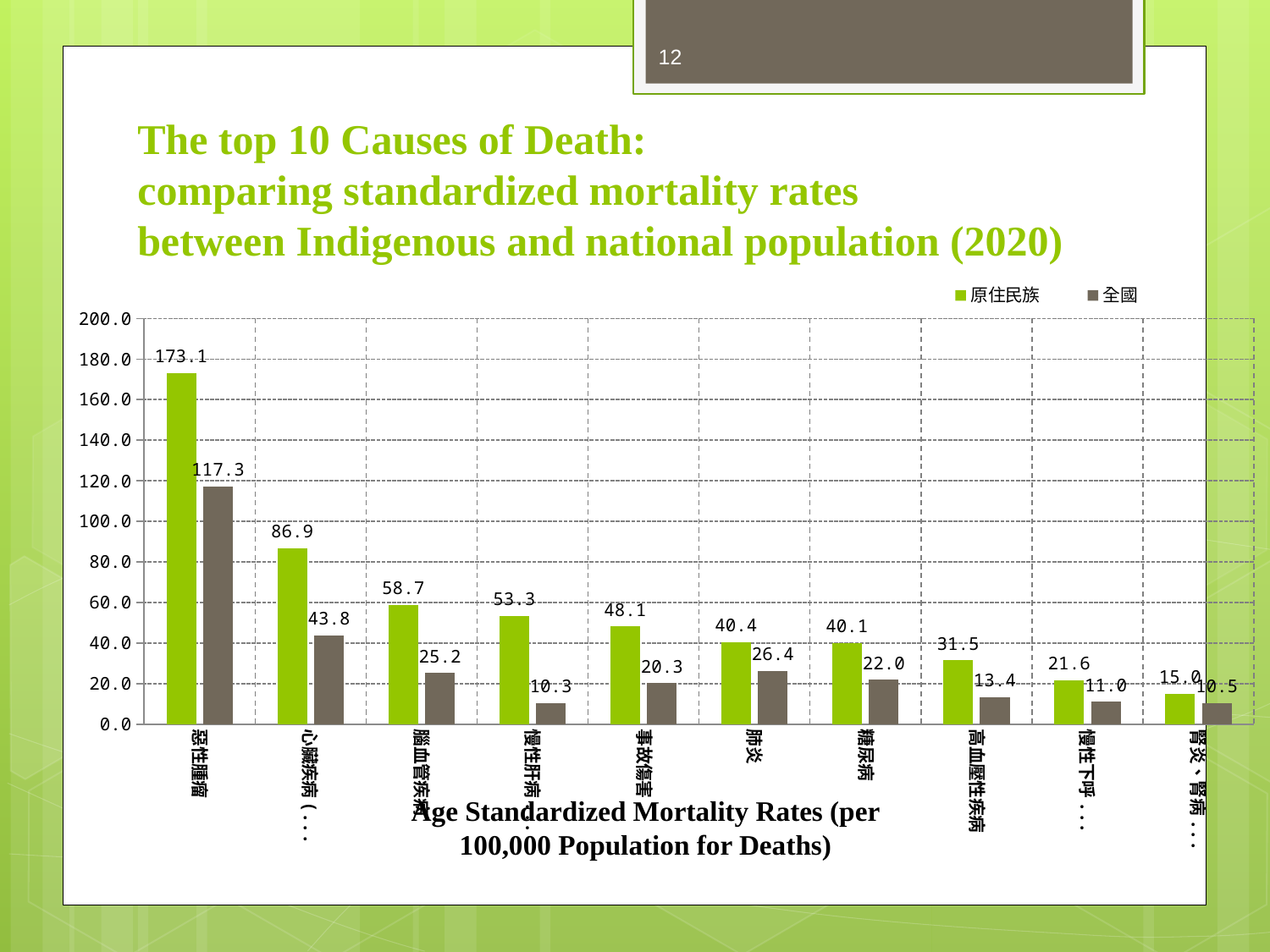

12
The top 10 Causes of Death:
comparing standardized mortality rates
between Indigenous and national population (2020)

### Chart

| Category | 原住民族 | 全國 |
|---|---|---|
| 惡性腫瘤 | 173.1 | 117.3 |
| 心臟疾病(高血壓性疾病除外) | 86.9 | 43.8 |
| 腦血管疾病 | 58.7 | 25.2 |
| 慢性肝病及肝硬化 | 53.3 | 10.3 |
| 事故傷害 | 48.1 | 20.3 |
| 肺炎 | 40.4 | 26.4 |
| 糖尿病 | 40.1 | 22.0 |
| 高血壓性疾病 | 31.5 | 13.4 |
| 慢性下呼吸道疾病 | 21.6 | 11.0 |
| 腎炎、腎病症候群及腎病變 | 15.0 | 10.5 |
Age Standardized Mortality Rates (per 100,000 Population for Deaths)